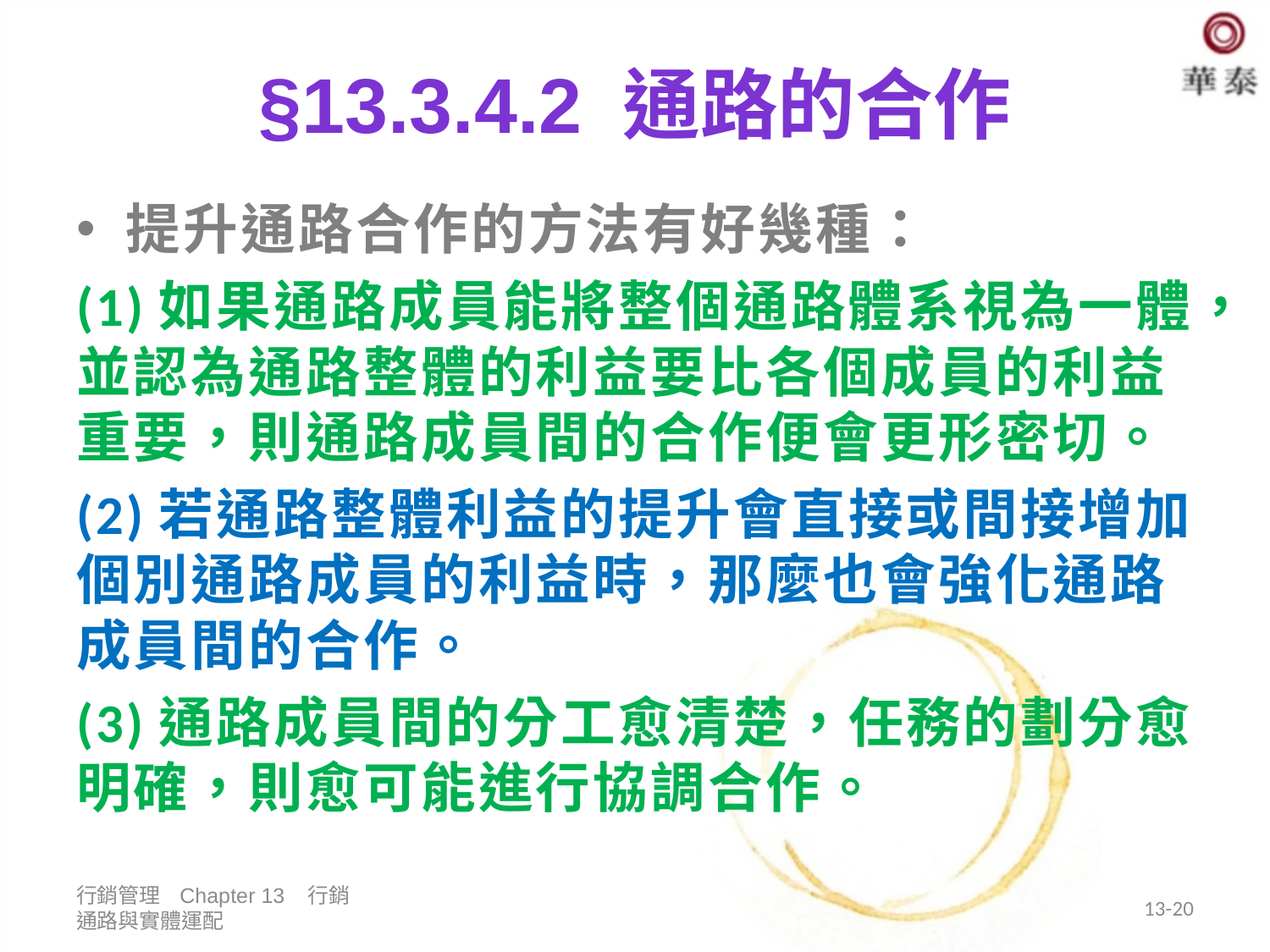

# §13.3.4.2 通路的合作
提升通路合作的方法有好幾種：
(1)如果通路成員能將整個通路體系視為一體，並認為通路整體的利益要比各個成員的利益重要，則通路成員間的合作便會更形密切。
(2)若通路整體利益的提升會直接或間接增加個別通路成員的利益時，那麼也會強化通路成員間的合作。
(3)通路成員間的分工愈清楚，任務的劃分愈明確，則愈可能進行協調合作。
行銷管理   Chapter 13   行銷通路與實體運配
13-20